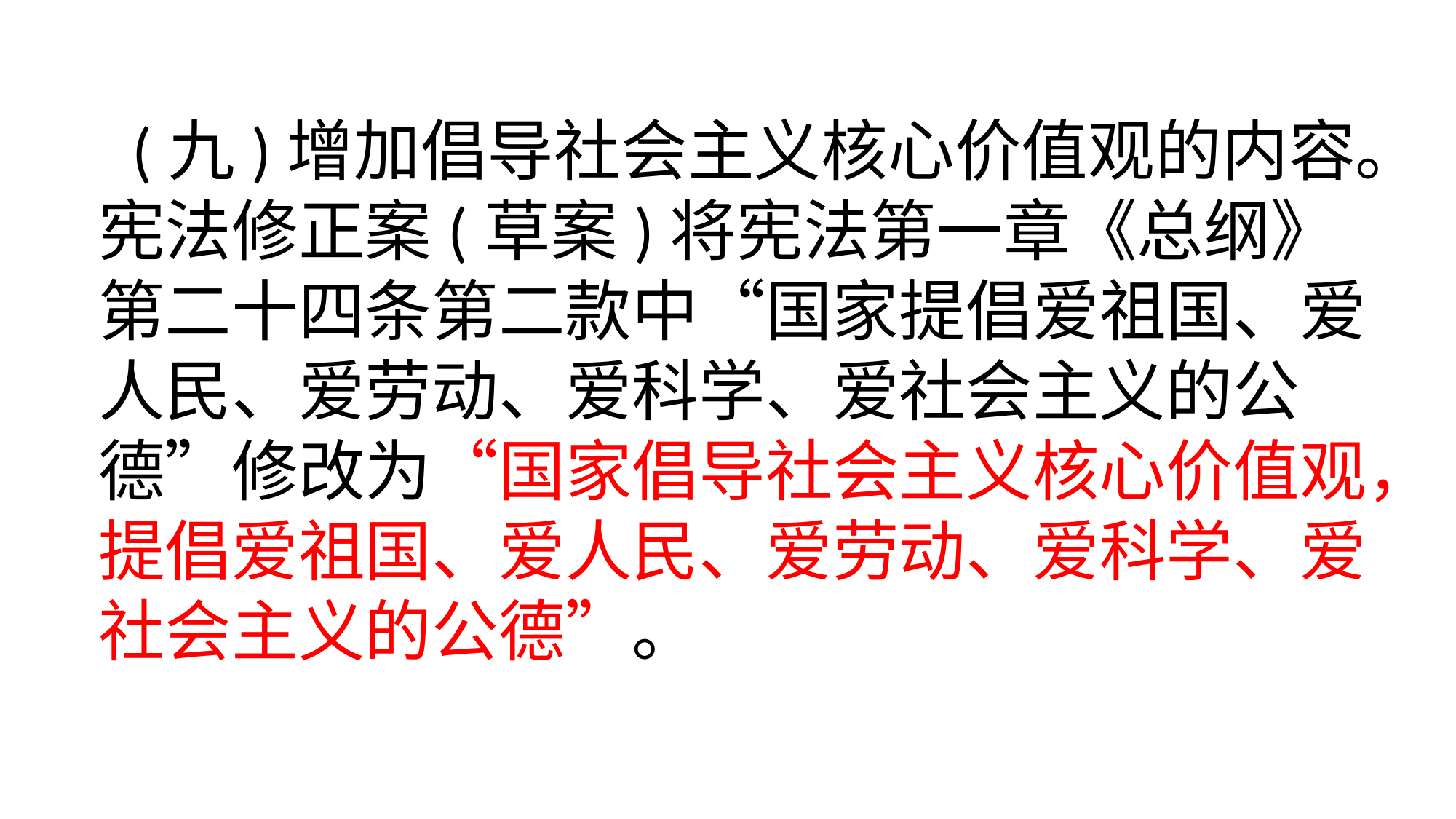

(九)增加倡导社会主义核心价值观的内容。宪法修正案(草案)将宪法第一章《总纲》第二十四条第二款中“国家提倡爱祖国、爱人民、爱劳动、爱科学、爱社会主义的公德”修改为“国家倡导社会主义核心价值观，提倡爱祖国、爱人民、爱劳动、爱科学、爱社会主义的公德”。